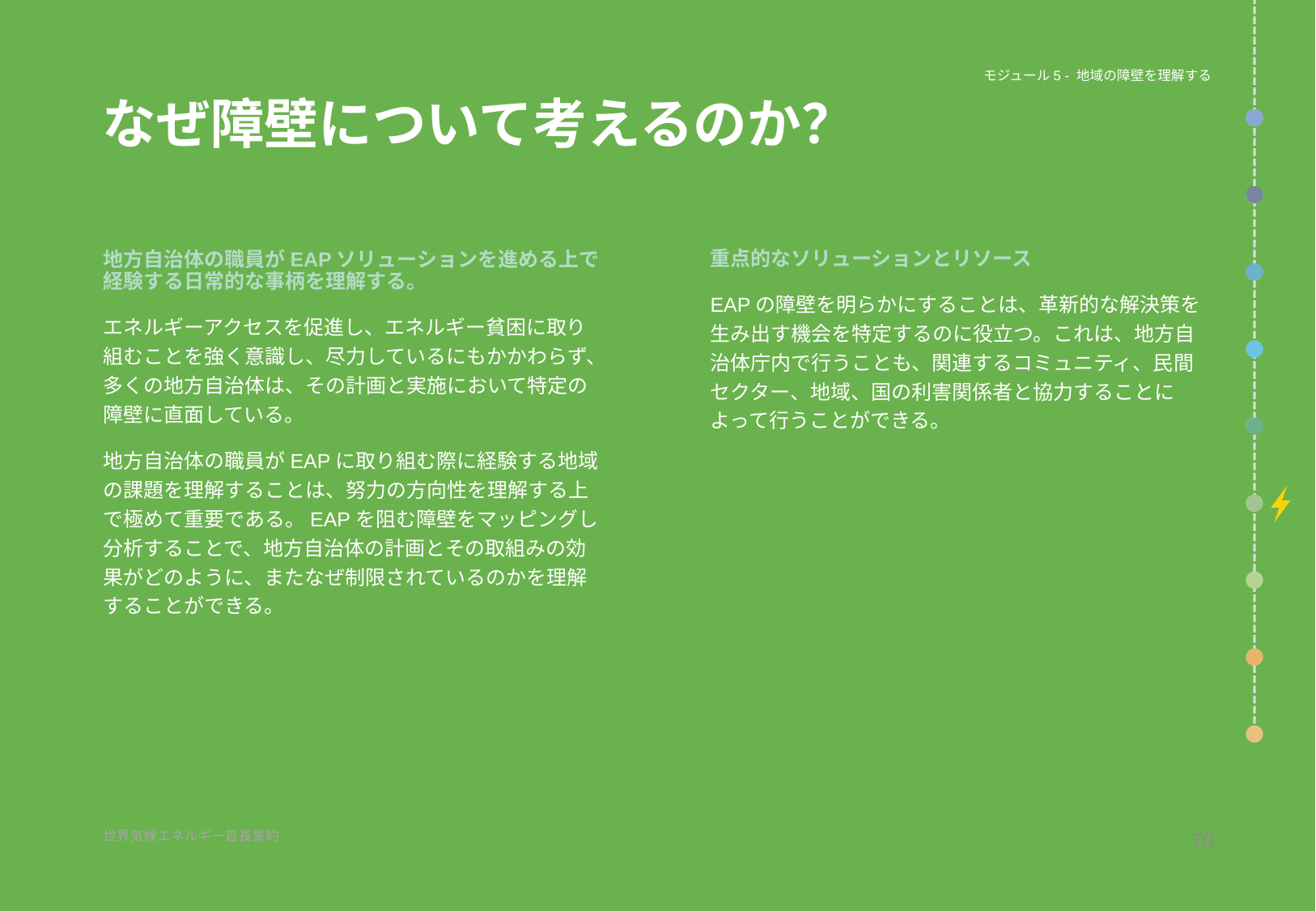

モジュール5 - 地域の障壁を理解する
# なぜ障壁について考えるのか？

重点的なソリューションとリソース
EAPの障壁を明らかにすることは、革新的な解決策を生み出す機会を特定するのに役立つ。これは、地方自治体庁内で行うことも、関連するコミュニティ、民間セクター、地域、国の利害関係者と協力することによって行うことができる。
地方自治体の職員がEAPソリューションを進める上で経験する日常的な事柄を理解する。
エネルギーアクセスを促進し、エネルギー貧困に取り組むことを強く意識し、尽力しているにもかかわらず、多くの地方自治体は、その計画と実施において特定の障壁に直面している。
地方自治体の職員がEAPに取り組む際に経験する地域の課題を理解することは、努力の方向性を理解する上で極めて重要である。EAPを阻む障壁をマッピングし分析することで、地方自治体の計画とその取組みの効果がどのように、またなぜ制限されているのかを理解することができる。

70